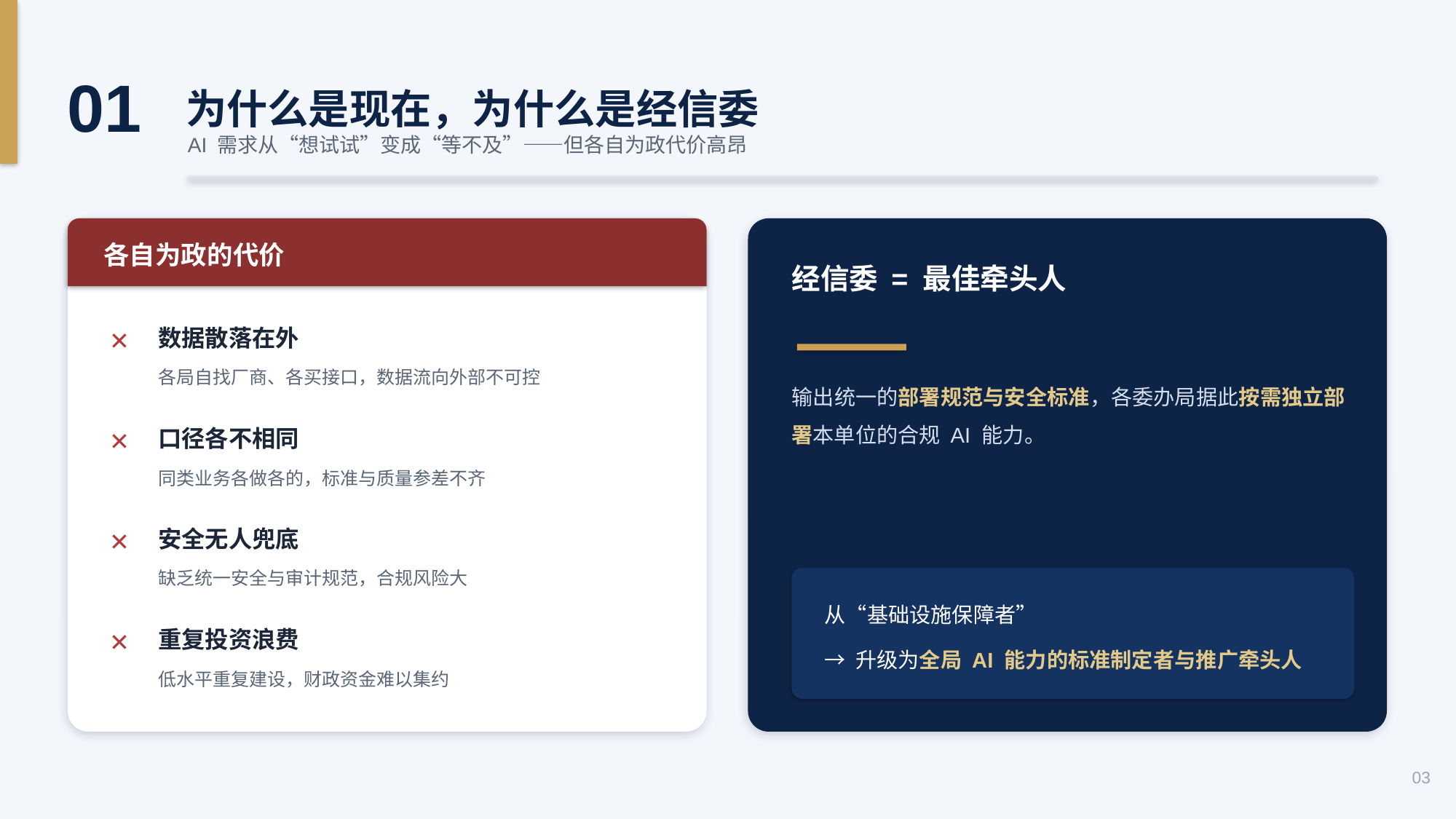

01
为什么是现在，为什么是经信委
AI 需求从“想试试”变成“等不及”——但各自为政代价高昂

各自为政的代价

经信委 = 最佳牵头人
数据散落在外
各局自找厂商、各买接口，数据流向外部不可控
✕

输出统一的部署规范与安全标准，各委办局据此按需独立部署本单位的合规 AI 能力。
口径各不相同
同类业务各做各的，标准与质量参差不齐
✕
安全无人兜底
缺乏统一安全与审计规范，合规风险大
✕

从“基础设施保障者”
→ 升级为全局 AI 能力的标准制定者与推广牵头人
重复投资浪费
低水平重复建设，财政资金难以集约
✕
03